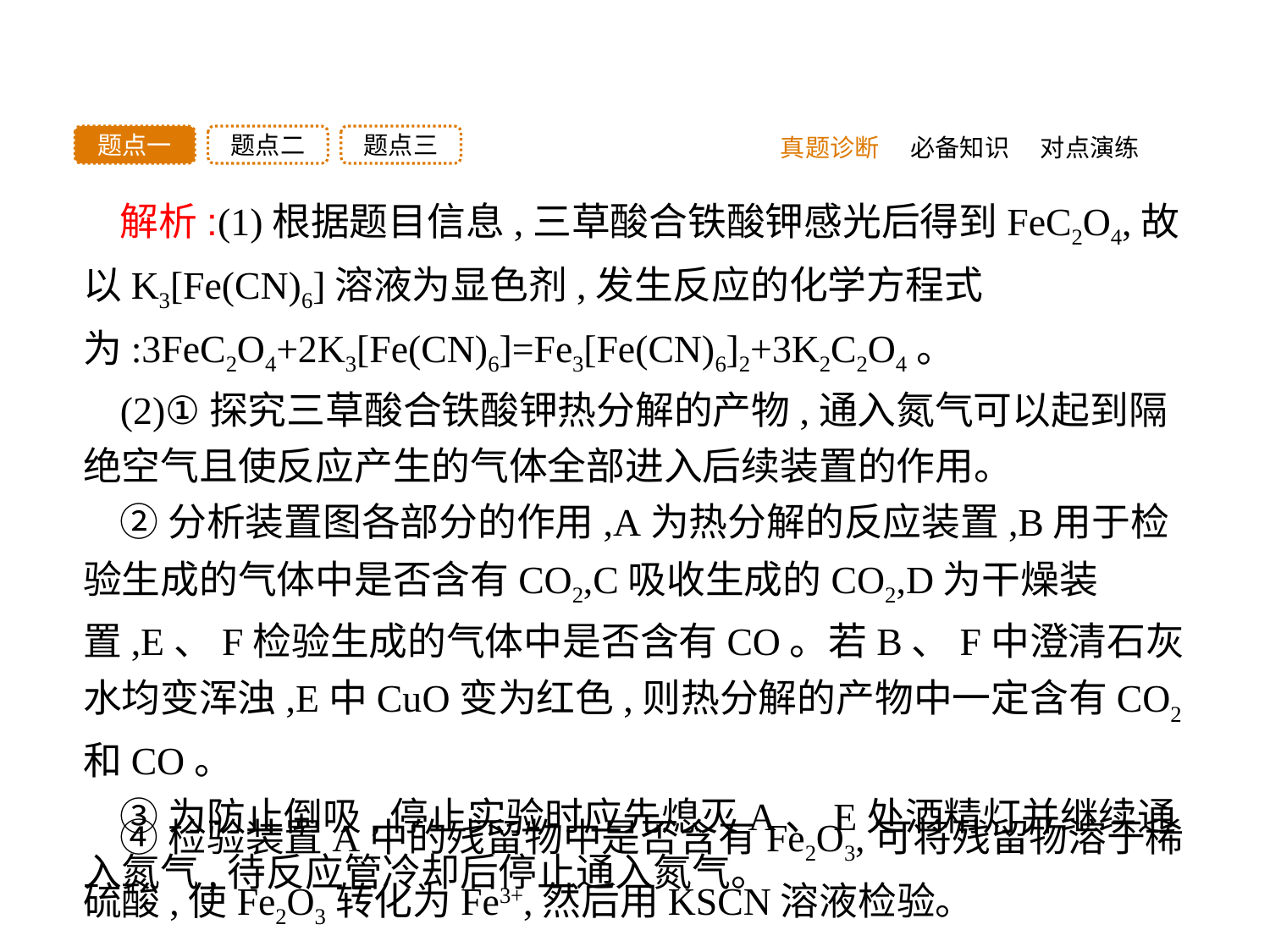

题点三
题点二
题点一
真题诊断
必备知识
对点演练
解析:(1)根据题目信息,三草酸合铁酸钾感光后得到FeC2O4,故以K3[Fe(CN)6]溶液为显色剂,发生反应的化学方程式为:3FeC2O4+2K3[Fe(CN)6]=Fe3[Fe(CN)6]2+3K2C2O4。
(2)①探究三草酸合铁酸钾热分解的产物,通入氮气可以起到隔绝空气且使反应产生的气体全部进入后续装置的作用。
②分析装置图各部分的作用,A为热分解的反应装置,B用于检验生成的气体中是否含有CO2,C吸收生成的CO2,D为干燥装置,E、F检验生成的气体中是否含有CO。若B、F中澄清石灰水均变浑浊,E中CuO变为红色,则热分解的产物中一定含有CO2和CO。
③为防止倒吸,停止实验时应先熄灭A、E处酒精灯并继续通入氮气,待反应管冷却后停止通入氮气。
④检验装置A中的残留物中是否含有Fe2O3,可将残留物溶于稀硫酸,使Fe2O3转化为Fe3+,然后用KSCN溶液检验。